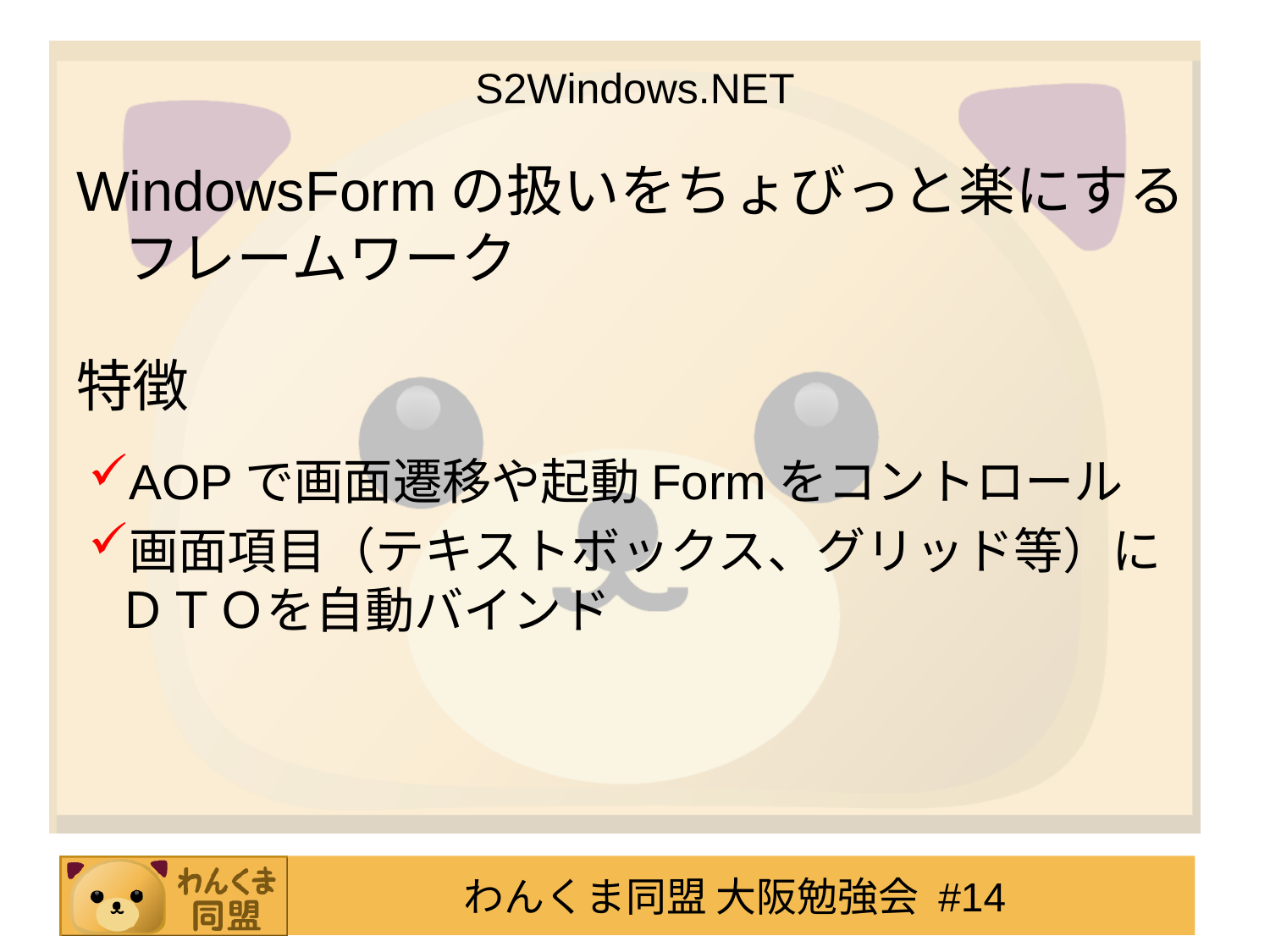

# S2Windows.NET
WindowsFormの扱いをちょびっと楽にする
フレームワーク

特徴
AOPで画面遷移や起動Formをコントロール
画面項目（テキストボックス、グリッド等）にＤＴＯを自動バインド